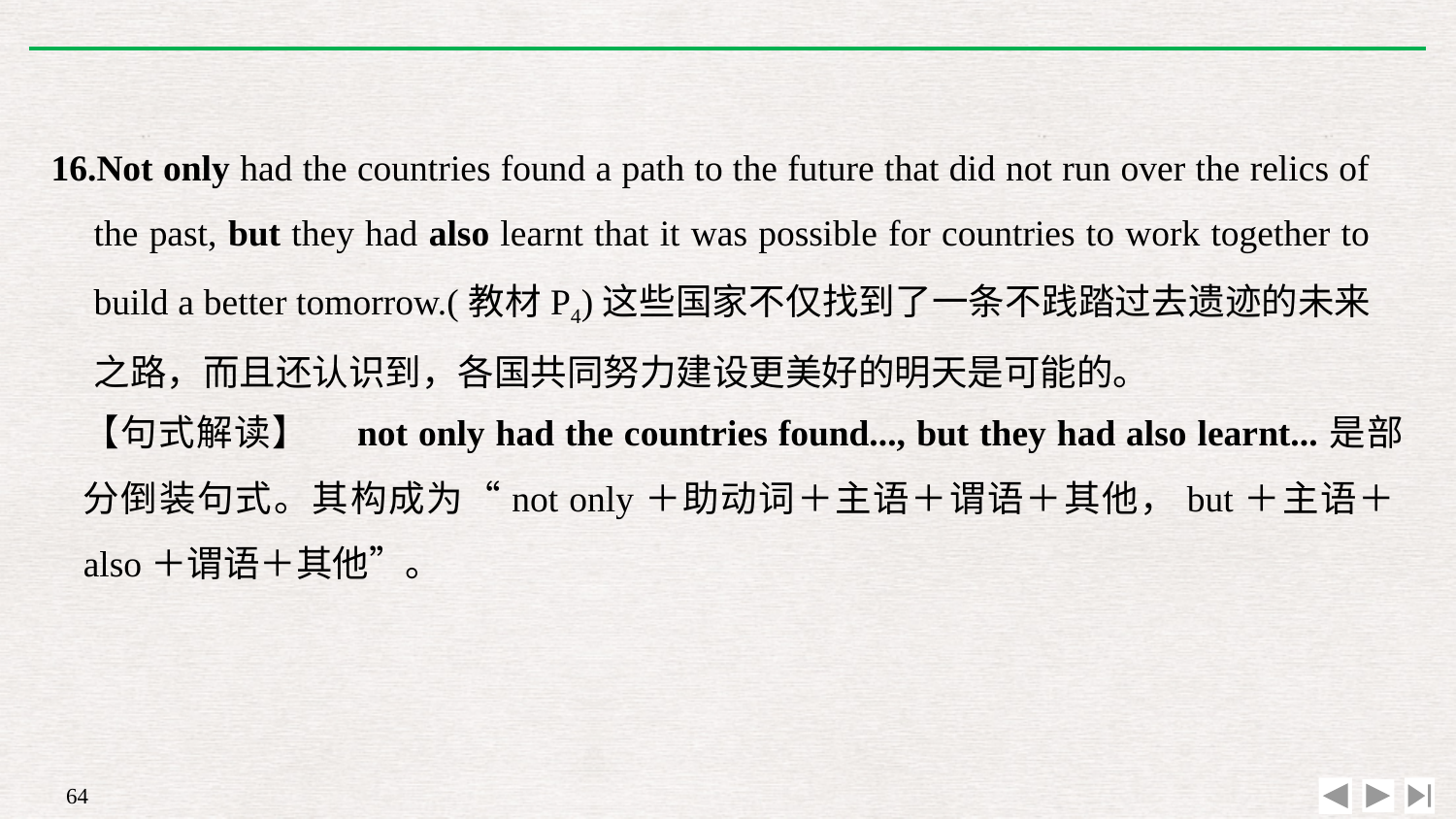

16.Not only had the countries found a path to the future that did not run over the relics of the past, but they had also learnt that it was possible for countries to work together to build a better tomorrow.(教材P4)这些国家不仅找到了一条不践踏过去遗迹的未来之路，而且还认识到，各国共同努力建设更美好的明天是可能的。
【句式解读】　not only had the countries found..., but they had also learnt...是部分倒装句式。其构成为“not only＋助动词＋主语＋谓语＋其他，but＋主语＋also＋谓语＋其他”。